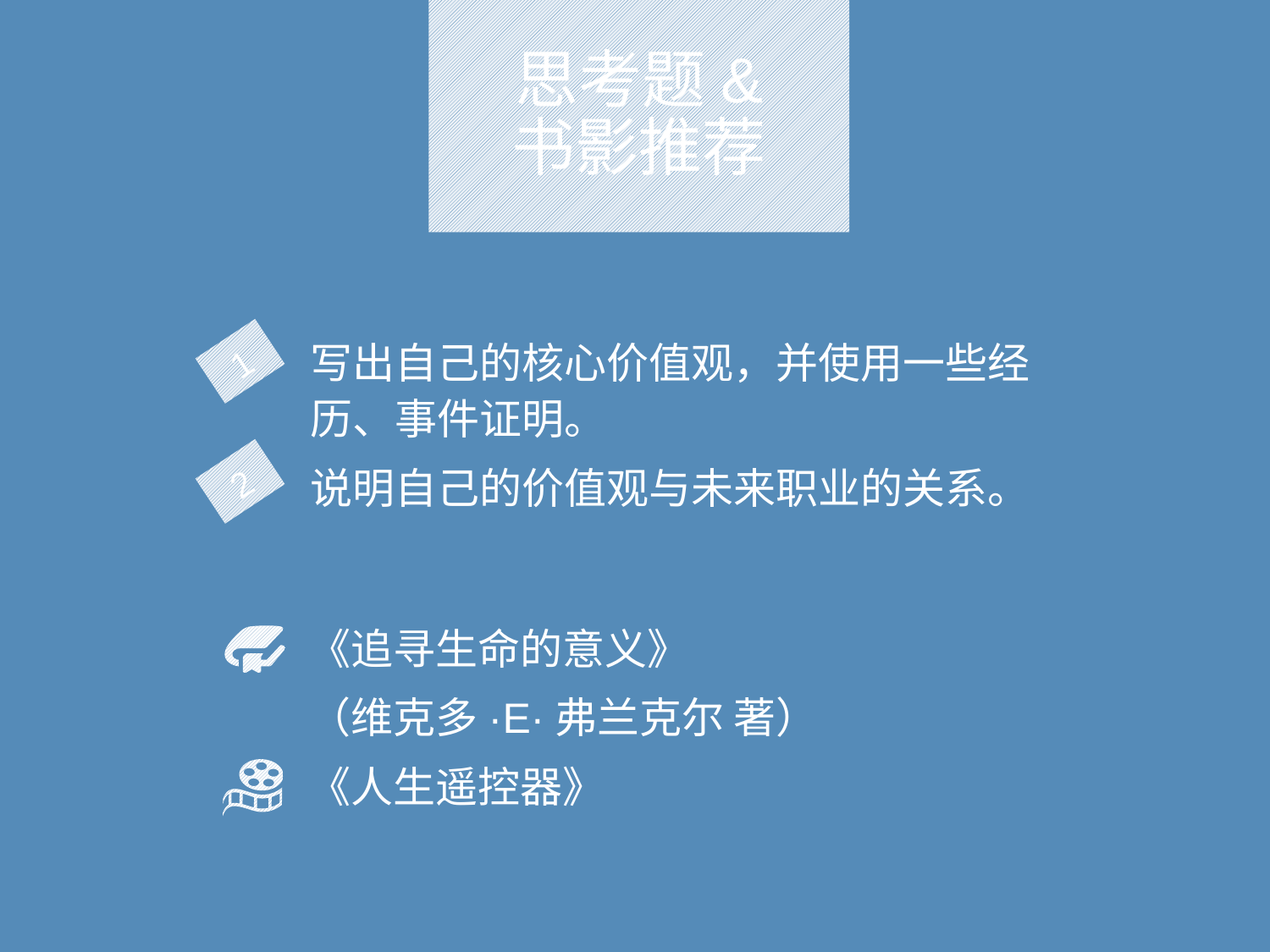

# 思考题& 书影推荐
写出自己的核心价值观，并使用一些经历、事件证明。
说明自己的价值观与未来职业的关系。

1
2
《追寻生命的意义》
（维克多·E·弗兰克尔 著）
《人生遥控器》